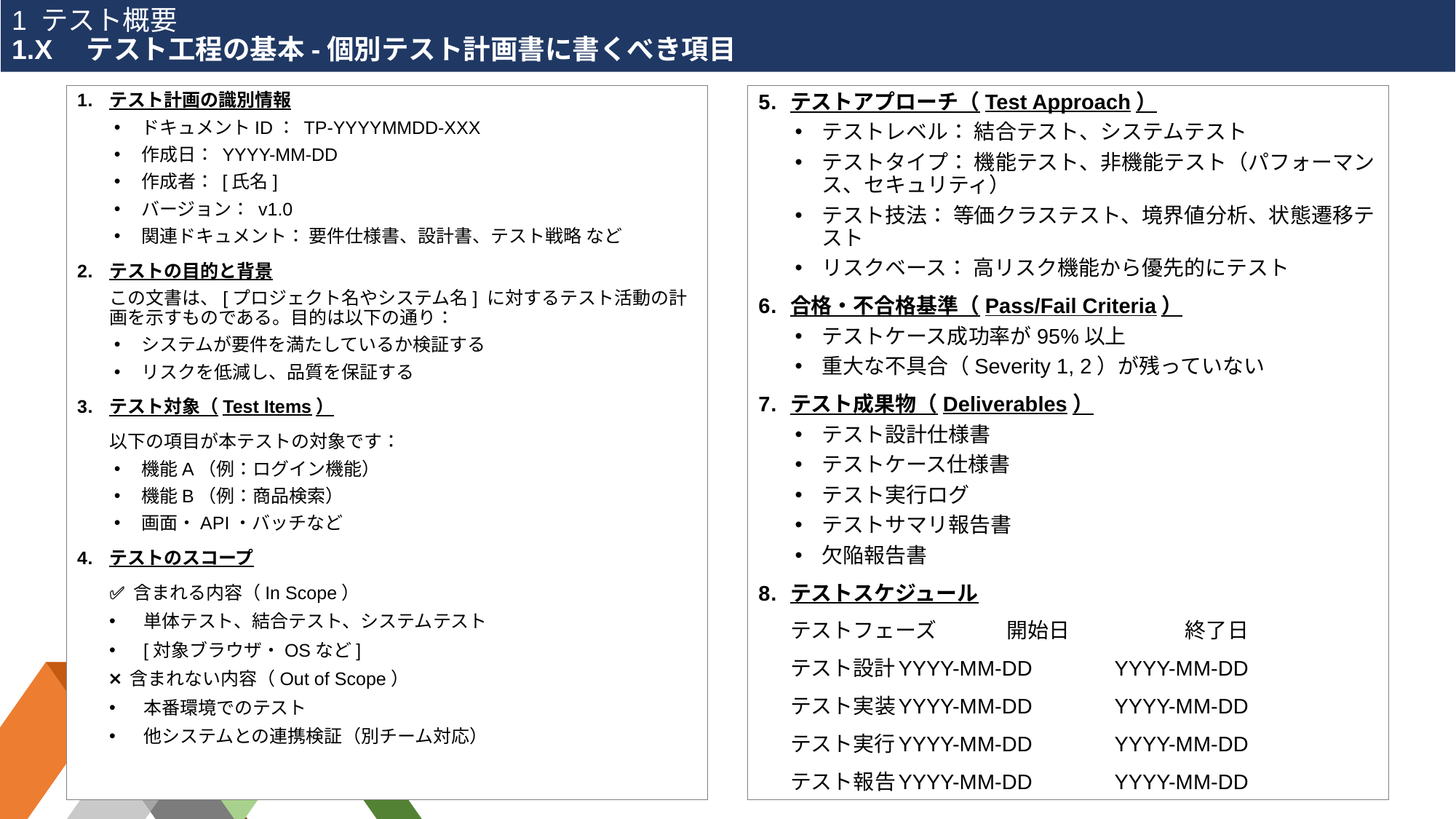

# 1 テスト概要 1.X　テスト工程の基本-個別テスト計画書に書くべき項目
テスト計画の識別情報
ドキュメントID： TP-YYYYMMDD-XXX
作成日： YYYY-MM-DD
作成者： [氏名]
バージョン： v1.0
関連ドキュメント： 要件仕様書、設計書、テスト戦略 など
テストの目的と背景
この文書は、[プロジェクト名やシステム名] に対するテスト活動の計画を示すものである。目的は以下の通り：
システムが要件を満たしているか検証する
リスクを低減し、品質を保証する
テスト対象（Test Items）
以下の項目が本テストの対象です：
機能A（例：ログイン機能）
機能B（例：商品検索）
画面・API・バッチなど
テストのスコープ
✅ 含まれる内容（In Scope）
単体テスト、結合テスト、システムテスト
[対象ブラウザ・OSなど]
❌ 含まれない内容（Out of Scope）
本番環境でのテスト
他システムとの連携検証（別チーム対応）
テストアプローチ（Test Approach）
テストレベル： 結合テスト、システムテスト
テストタイプ： 機能テスト、非機能テスト（パフォーマンス、セキュリティ）
テスト技法： 等価クラステスト、境界値分析、状態遷移テスト
リスクベース： 高リスク機能から優先的にテスト
合格・不合格基準（Pass/Fail Criteria）
テストケース成功率が95%以上
重大な不具合（Severity 1, 2）が残っていない
テスト成果物（Deliverables）
テスト設計仕様書
テストケース仕様書
テスト実行ログ
テストサマリ報告書
欠陥報告書
テストスケジュール
テストフェーズ	開始日	               終了日
テスト設計	YYYY-MM-DD	YYYY-MM-DD
テスト実装	YYYY-MM-DD	YYYY-MM-DD
テスト実行	YYYY-MM-DD	YYYY-MM-DD
テスト報告	YYYY-MM-DD	YYYY-MM-DD